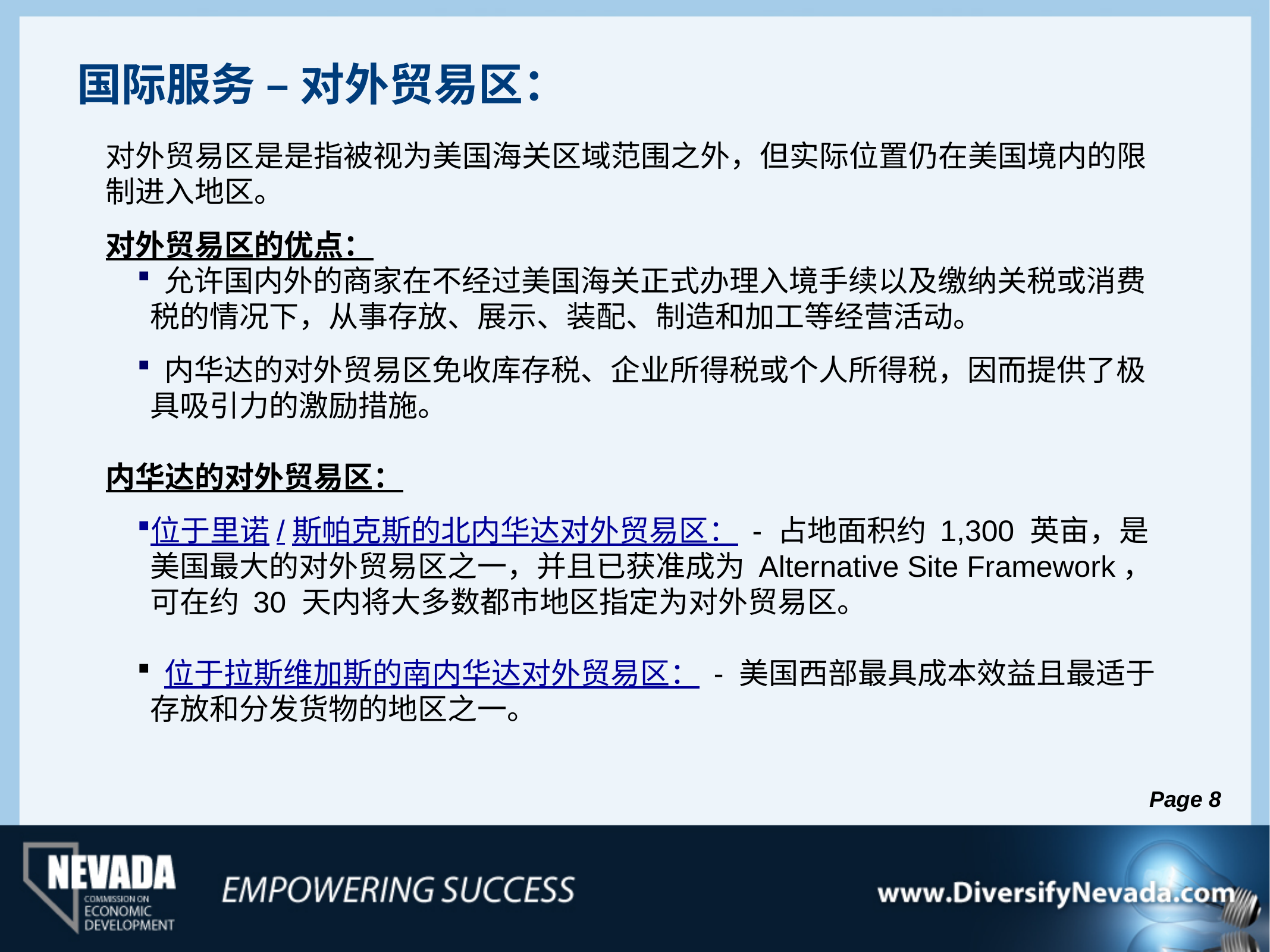

国际服务 – 对外贸易区：
对外贸易区是是指被视为美国海关区域范围之外，但实际位置仍在美国境内的限制进入地区。

对外贸易区的优点：
 允许国内外的商家在不经过美国海关正式办理入境手续以及缴纳关税或消费税的情况下，从事存放、展示、装配、制造和加工等经营活动。

 内华达的对外贸易区免收库存税、企业所得税或个人所得税，因而提供了极具吸引力的激励措施。

内华达的对外贸易区：

位于里诺/斯帕克斯的北内华达对外贸易区： - 占地面积约 1,300 英亩，是美国最大的对外贸易区之一，并且已获准成为 Alternative Site Framework，可在约 30 天内将大多数都市地区指定为对外贸易区。

 位于拉斯维加斯的南内华达对外贸易区： - 美国西部最具成本效益且最适于存放和分发货物的地区之一。
Page 8